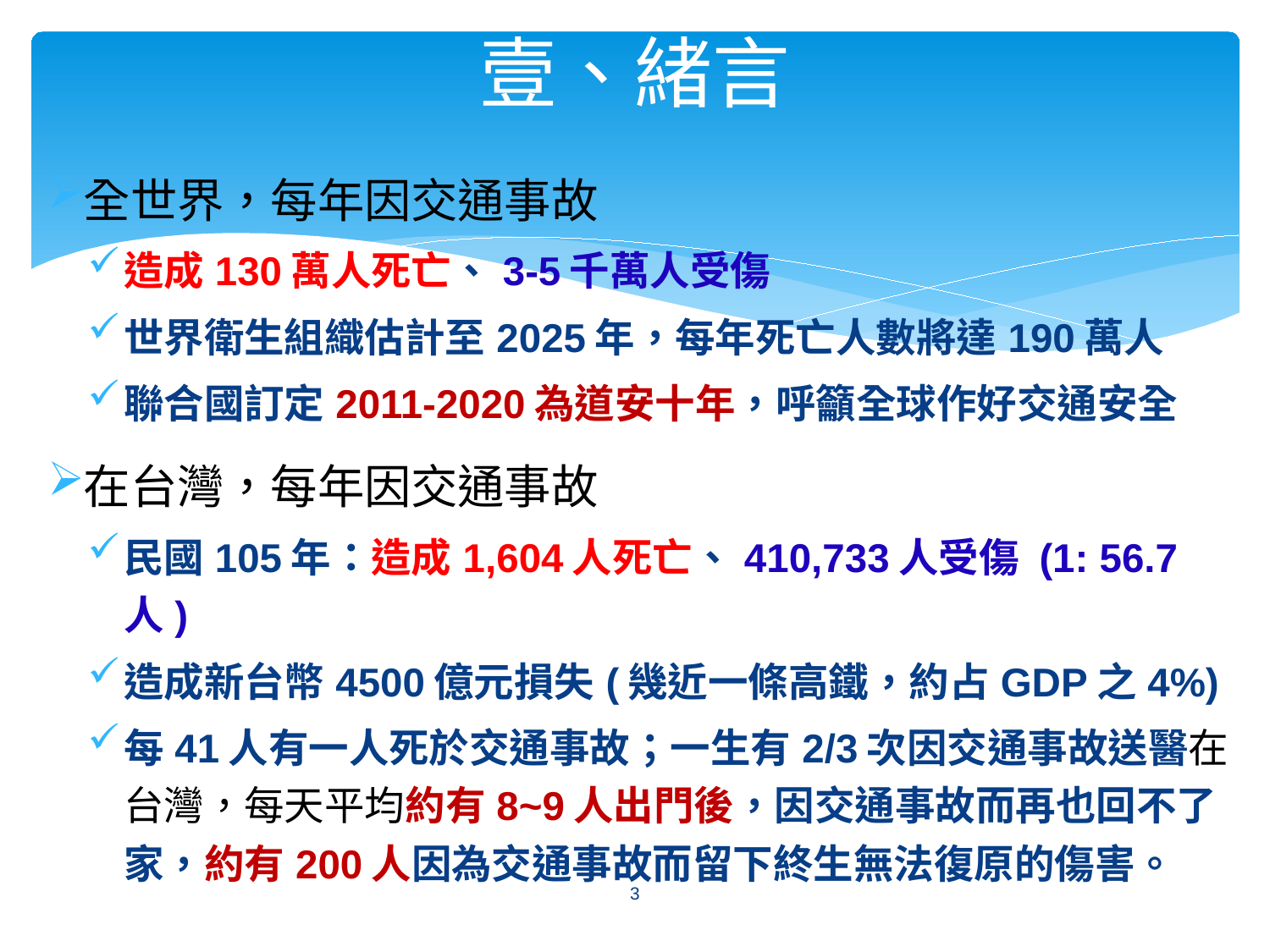

壹、緒言
全世界，每年因交通事故
造成130萬人死亡、3-5千萬人受傷
世界衛生組織估計至2025年，每年死亡人數將達190萬人
聯合國訂定2011-2020為道安十年，呼籲全球作好交通安全
在台灣，每年因交通事故
民國105年：造成1,604人死亡、410,733人受傷 (1: 56.7人)
造成新台幣4500億元損失(幾近一條高鐵，約占GDP之4%)
每41人有一人死於交通事故；一生有2/3次因交通事故送醫在台灣，每天平均約有8~9人出門後，因交通事故而再也回不了家，約有200人因為交通事故而留下終生無法復原的傷害。

3